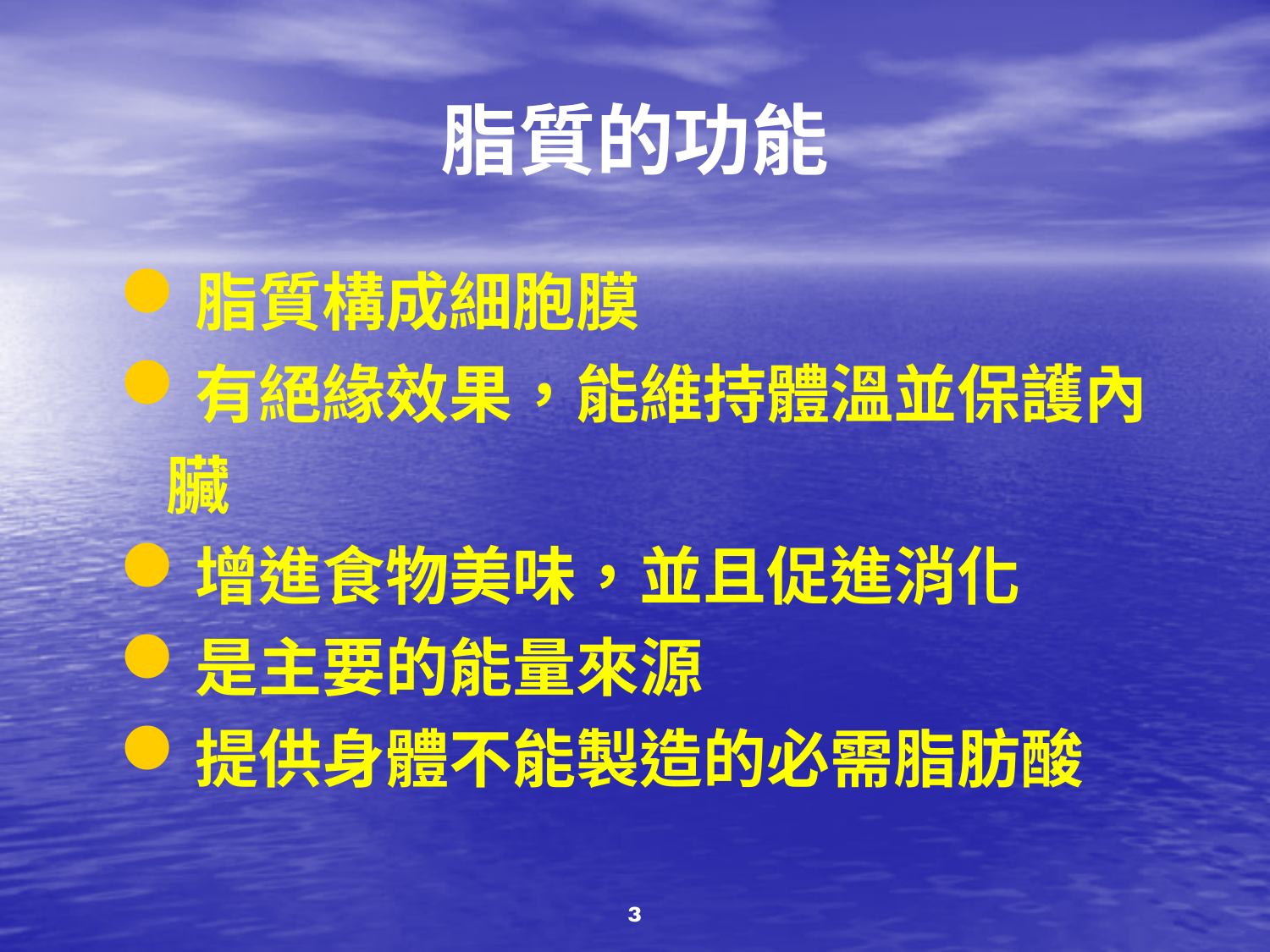

# 脂質的功能
脂質構成細胞膜
有絕緣效果，能維持體溫並保護內臟
增進食物美味，並且促進消化
是主要的能量來源
提供身體不能製造的必需脂肪酸

3